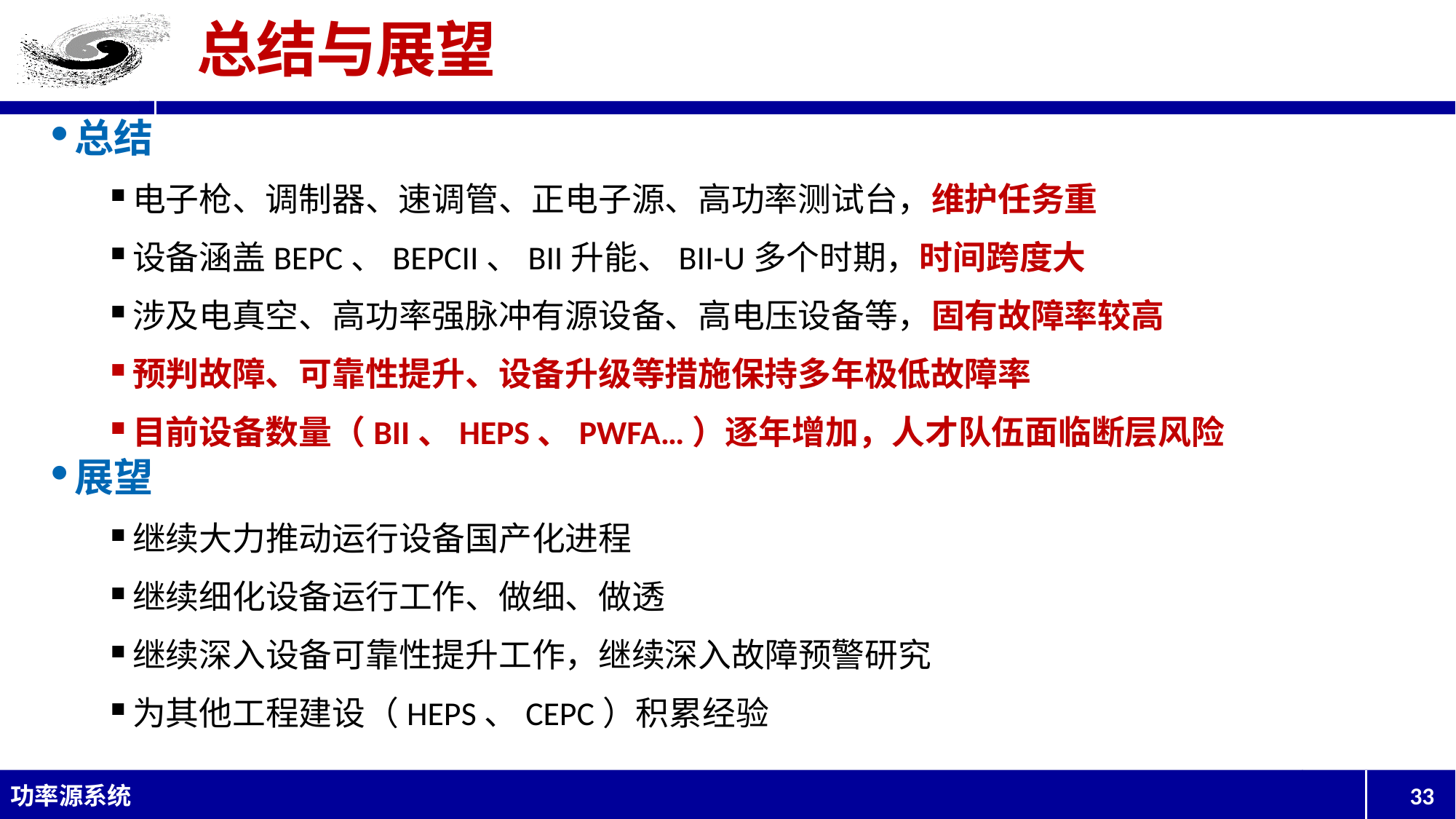

# 总结与展望
总结
电子枪、调制器、速调管、正电子源、高功率测试台，维护任务重
设备涵盖BEPC、BEPCII、BII升能、BII-U多个时期，时间跨度大
涉及电真空、高功率强脉冲有源设备、高电压设备等，固有故障率较高
预判故障、可靠性提升、设备升级等措施保持多年极低故障率
目前设备数量（BII、HEPS、PWFA…）逐年增加，人才队伍面临断层风险
展望
继续大力推动运行设备国产化进程
继续细化设备运行工作、做细、做透
继续深入设备可靠性提升工作，继续深入故障预警研究
为其他工程建设（HEPS、CEPC）积累经验